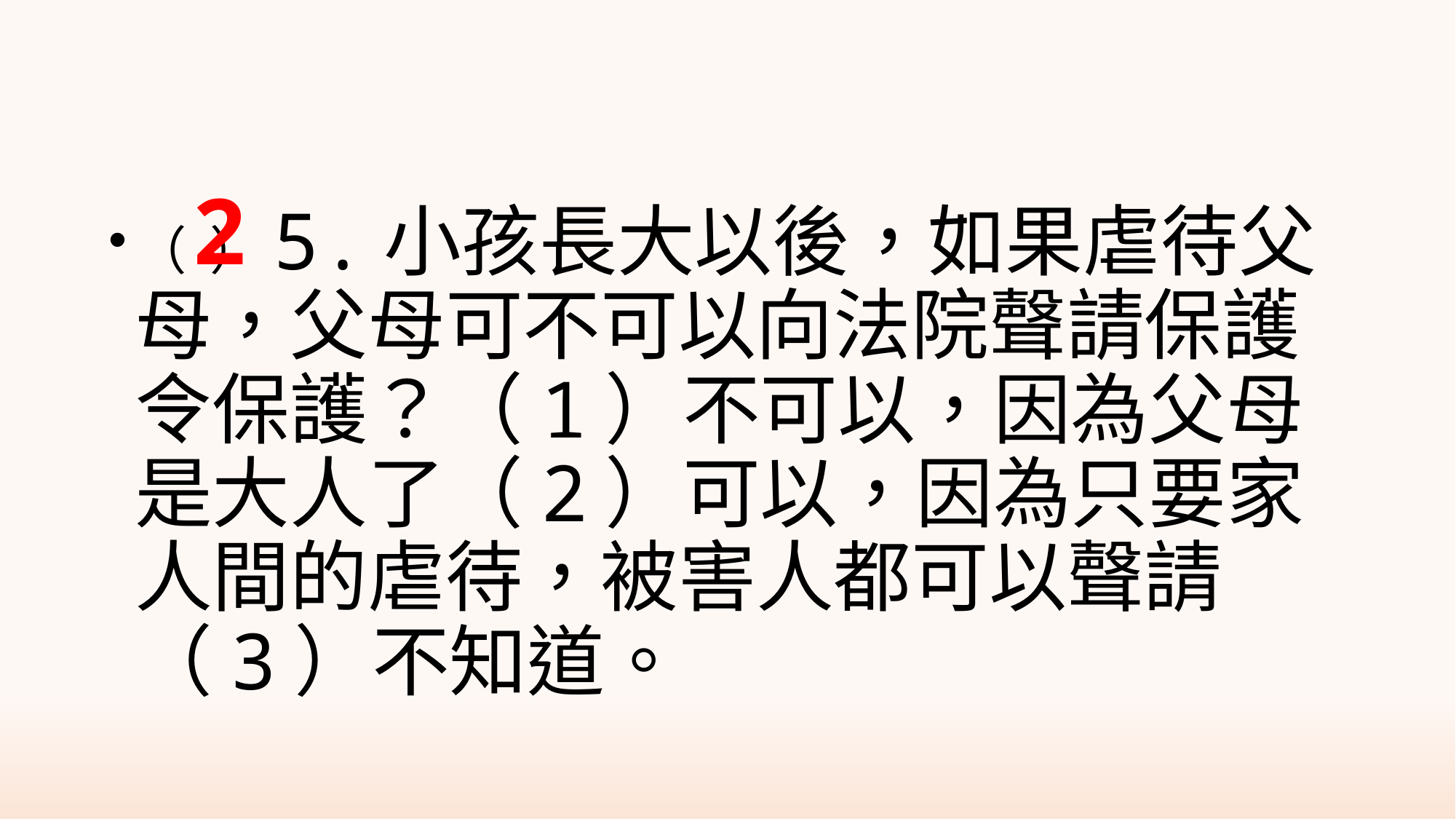

2
（  ）5.小孩長大以後，如果虐待父母，父母可不可以向法院聲請保護令保護？（1）不可以，因為父母是大人了（2）可以，因為只要家人間的虐待，被害人都可以聲請（3）不知道。